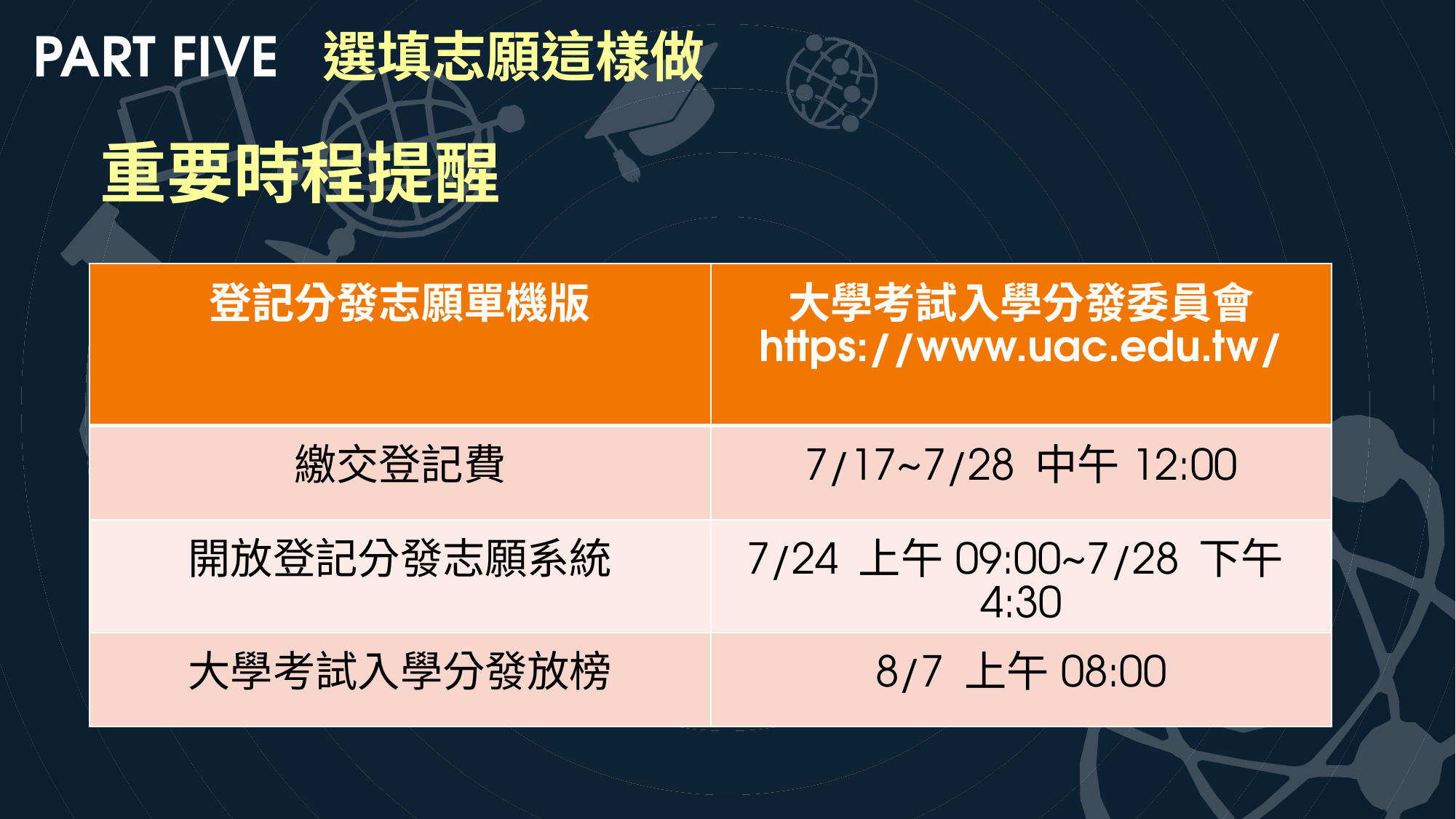

PART FIVE  選填志願這樣做
重要時程提醒
| 登記分發志願單機版 | 大學考試入學分發委員會 https://www.uac.edu.tw/ |
| --- | --- |
| 繳交登記費 | 7/17~7/28 中午12:00 |
| 開放登記分發志願系統 | 7/24 上午09:00~7/28 下午4:30 |
| 大學考試入學分發放榜 | 8/7 上午08:00 |